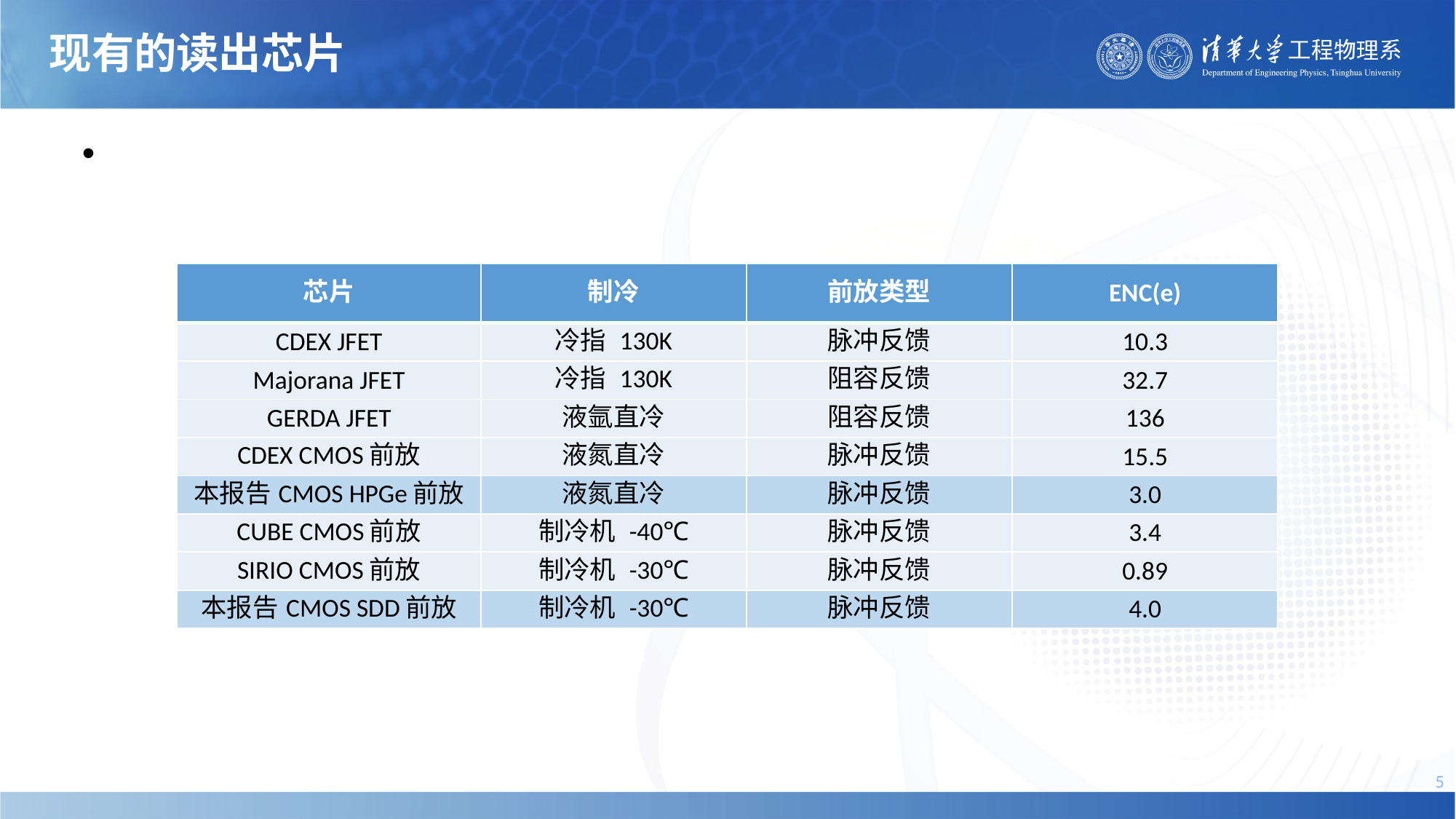

现有的读出芯片

| 芯片 | 制冷 | 前放类型 | ENC(e) |
| --- | --- | --- | --- |
| CDEX JFET | 冷指 130K | 脉冲反馈 | 10.3 |
| Majorana JFET | 冷指 130K | 阻容反馈 | 32.7 |
| GERDA JFET | 液氩直冷 | 阻容反馈 | 136 |
| CDEX CMOS前放 | 液氮直冷 | 脉冲反馈 | 15.5 |
| 本报告CMOS HPGe前放 | 液氮直冷 | 脉冲反馈 | 3.0 |
| CUBE CMOS前放 | 制冷机 -40℃ | 脉冲反馈 | 3.4 |
| SIRIO CMOS前放 | 制冷机 -30℃ | 脉冲反馈 | 0.89 |
| 本报告CMOS SDD前放 | 制冷机 -30℃ | 脉冲反馈 | 4.0 |
5